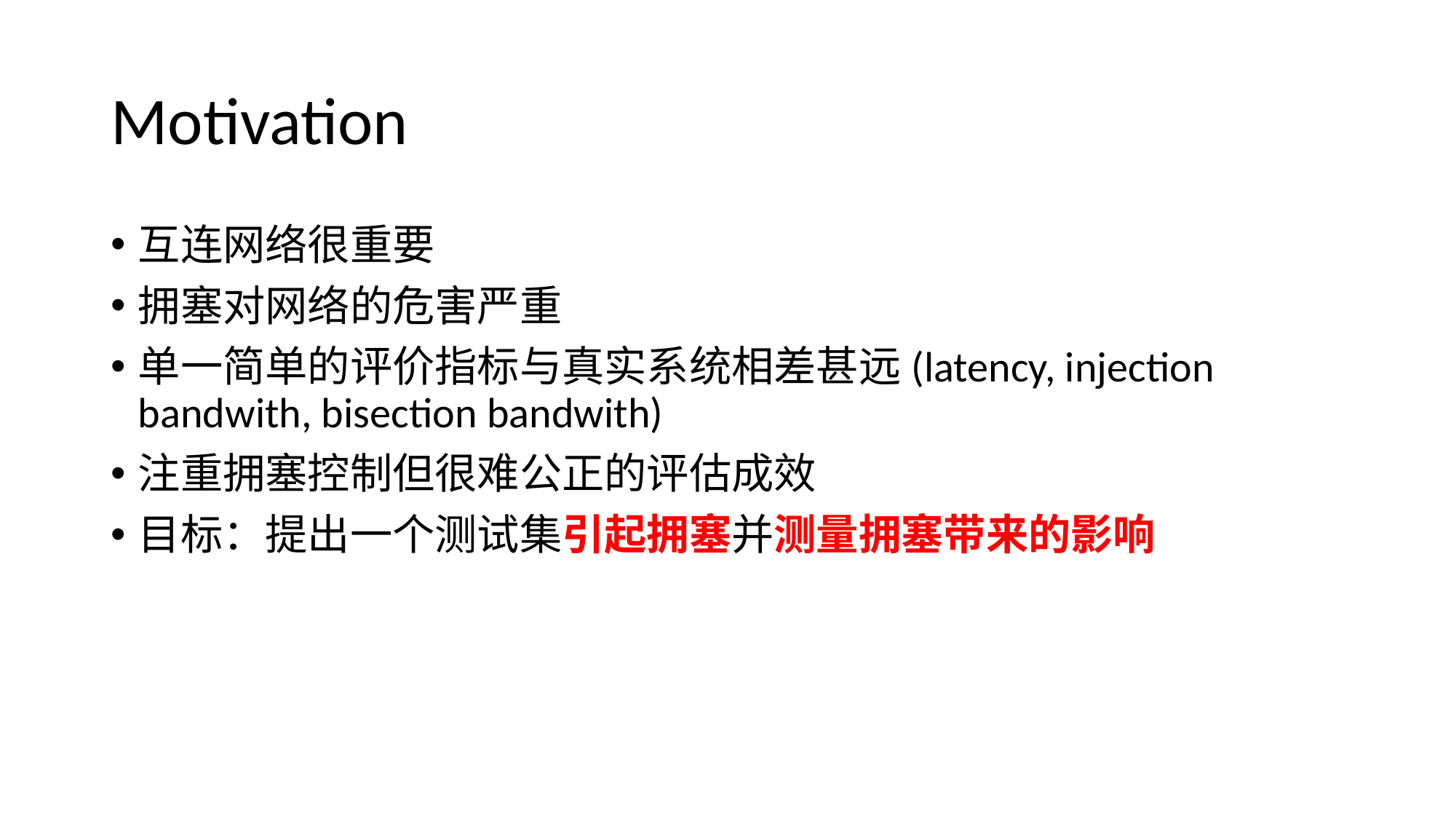

# Motivation
互连网络很重要
拥塞对网络的危害严重
单一简单的评价指标与真实系统相差甚远(latency, injection bandwith, bisection bandwith)
注重拥塞控制但很难公正的评估成效
目标：提出一个测试集引起拥塞并测量拥塞带来的影响